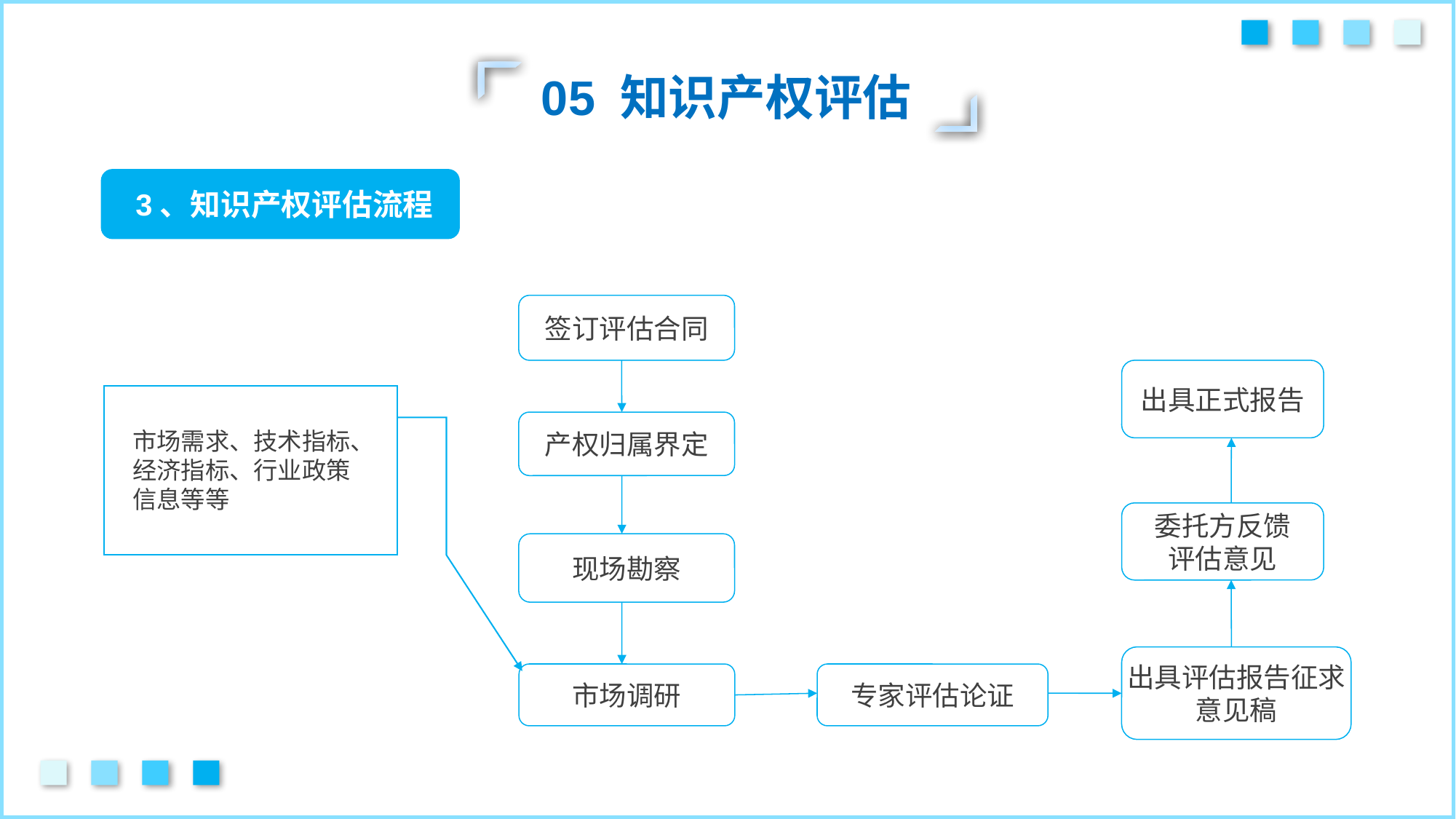

05 知识产权评估

 3、知识产权评估流程
签订评估合同

出具正式报告

产权归属界定
市场需求、技术指标、
经济指标、行业政策信息等等

委托方反馈
评估意见
现场勘察

出具评估报告征求
意见稿
市场调研
专家评估论证